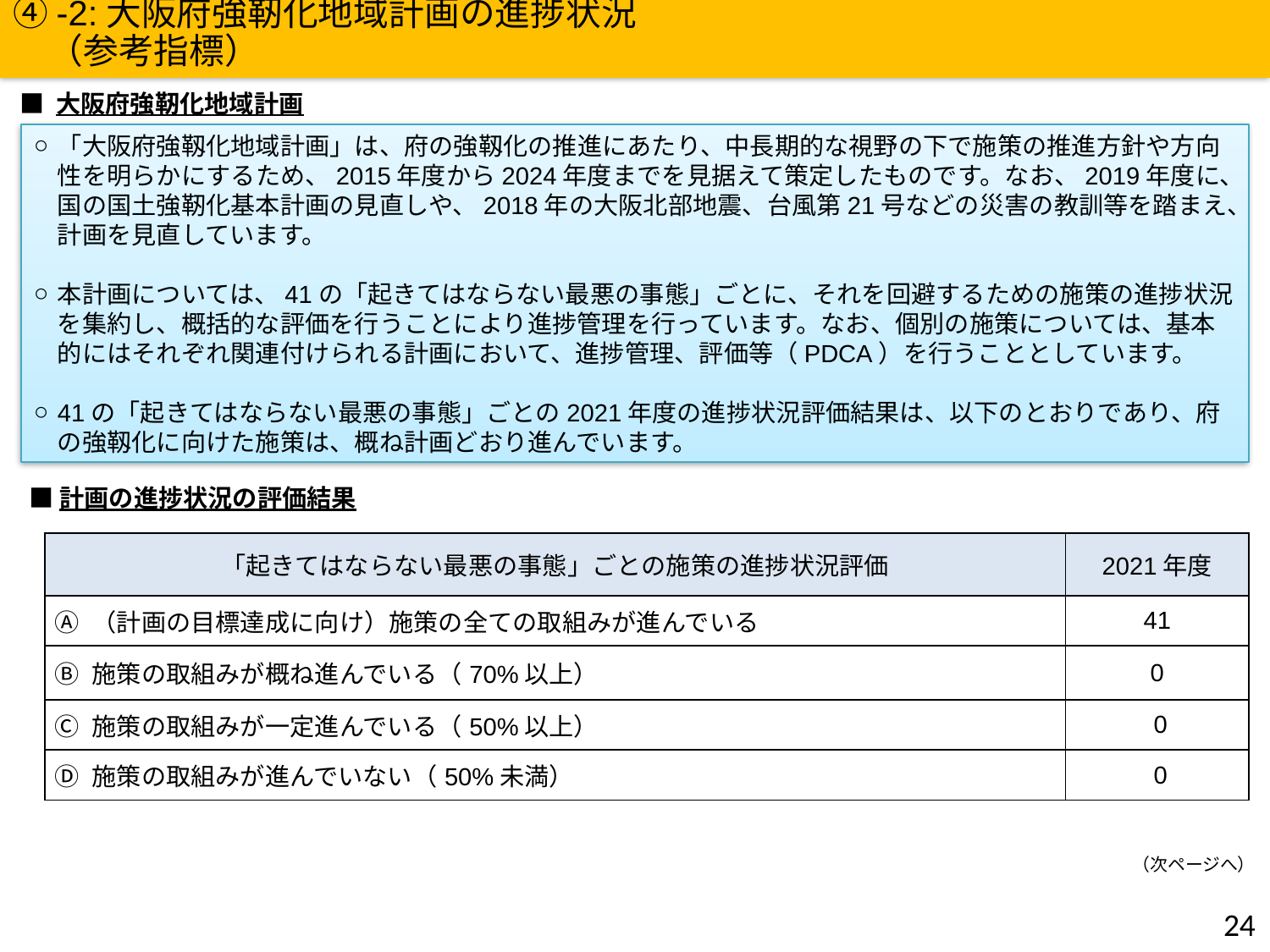

方向性Ⅱ）人口減少・超高齢化社会でも持続可能な地域づくり
④-2:大阪府強靭化地域計画の進捗状況　　　　　　　　　　　　　　　　　　（参考指標）
■ 大阪府強靭化地域計画
「大阪府強靱化地域計画」は、府の強靱化の推進にあたり、中長期的な視野の下で施策の推進方針や方向性を明らかにするため、2015年度から2024年度までを見据えて策定したものです。なお、2019年度に、国の国土強靭化基本計画の見直しや、2018年の大阪北部地震、台風第21号などの災害の教訓等を踏まえ、計画を見直しています。

本計画については、41の「起きてはならない最悪の事態」ごとに、それを回避するための施策の進捗状況を集約し、概括的な評価を行うことにより進捗管理を行っています。なお、個別の施策については、基本的にはそれぞれ関連付けられる計画において、進捗管理、評価等（PDCA）を行うこととしています。

41の「起きてはならない最悪の事態」ごとの2021年度の進捗状況評価結果は、以下のとおりであり、府の強靱化に向けた施策は、概ね計画どおり進んでいます。
■計画の進捗状況の評価結果
| 「起きてはならない最悪の事態」ごとの施策の進捗状況評価 | 2021年度 |
| --- | --- |
| Ⓐ （計画の目標達成に向け）施策の全ての取組みが進んでいる | 41 |
| Ⓑ 施策の取組みが概ね進んでいる（70%以上） | 0 |
| Ⓒ 施策の取組みが一定進んでいる（50%以上） | 0 |
| Ⓓ 施策の取組みが進んでいない（50%未満） | 0 |
（次ページへ）
24